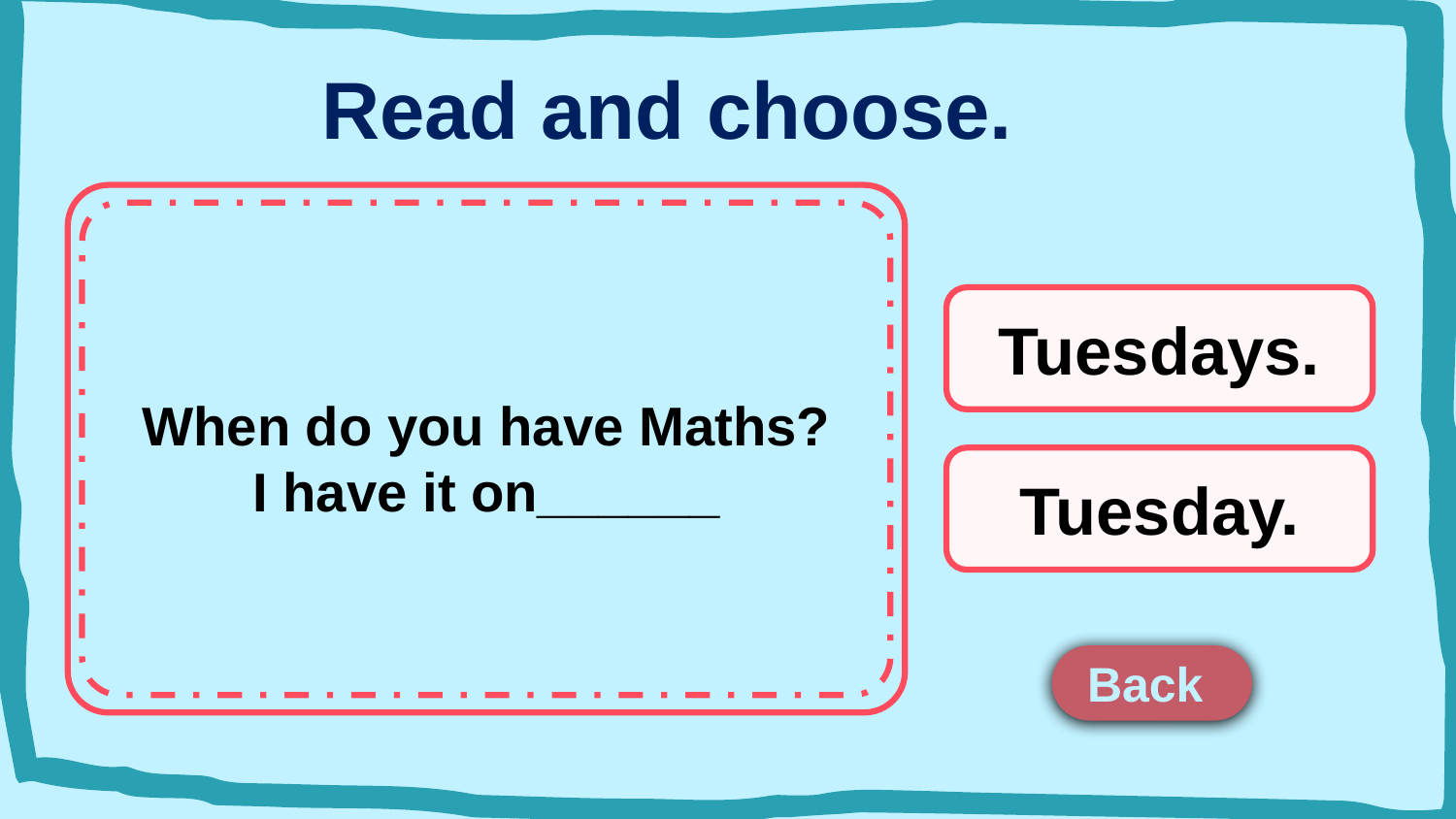

Read and choose.

请替换文字内容，添加相关标题，修改文字内容，也可以直接复制你的内容到此。请替换文字内容，添加相关标题，修改文字内容，也可以直接复制你的内容到此。请替换文字内容，添加相关标题，修改文字内容，也可以直接复制你的内容到此。
Tuesdays.
When do you have Maths?
I have it on______
Tuesday.
Back